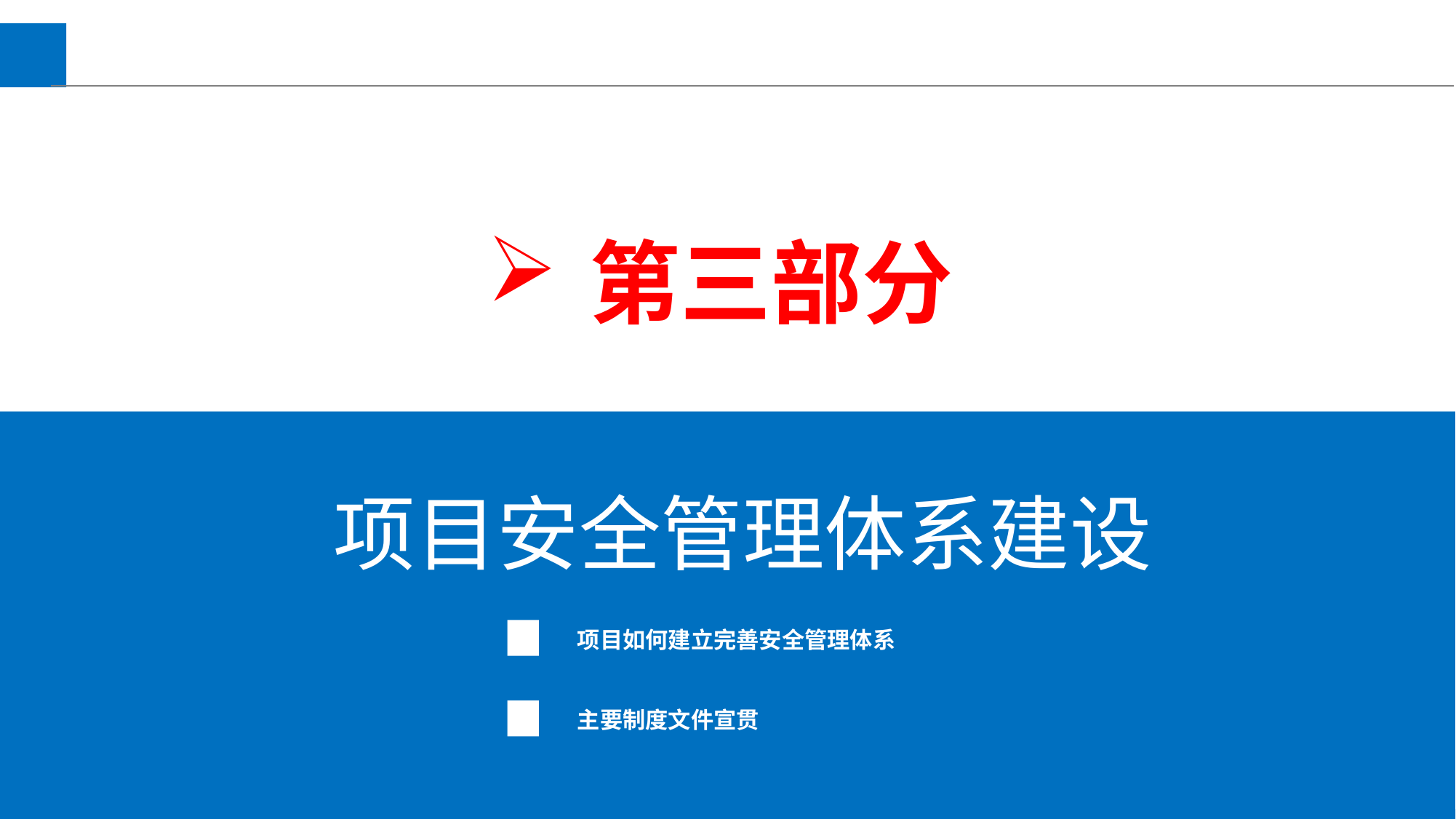

第三部分

项目安全管理体系建设

项目如何建立完善安全管理体系

主要制度文件宣贯